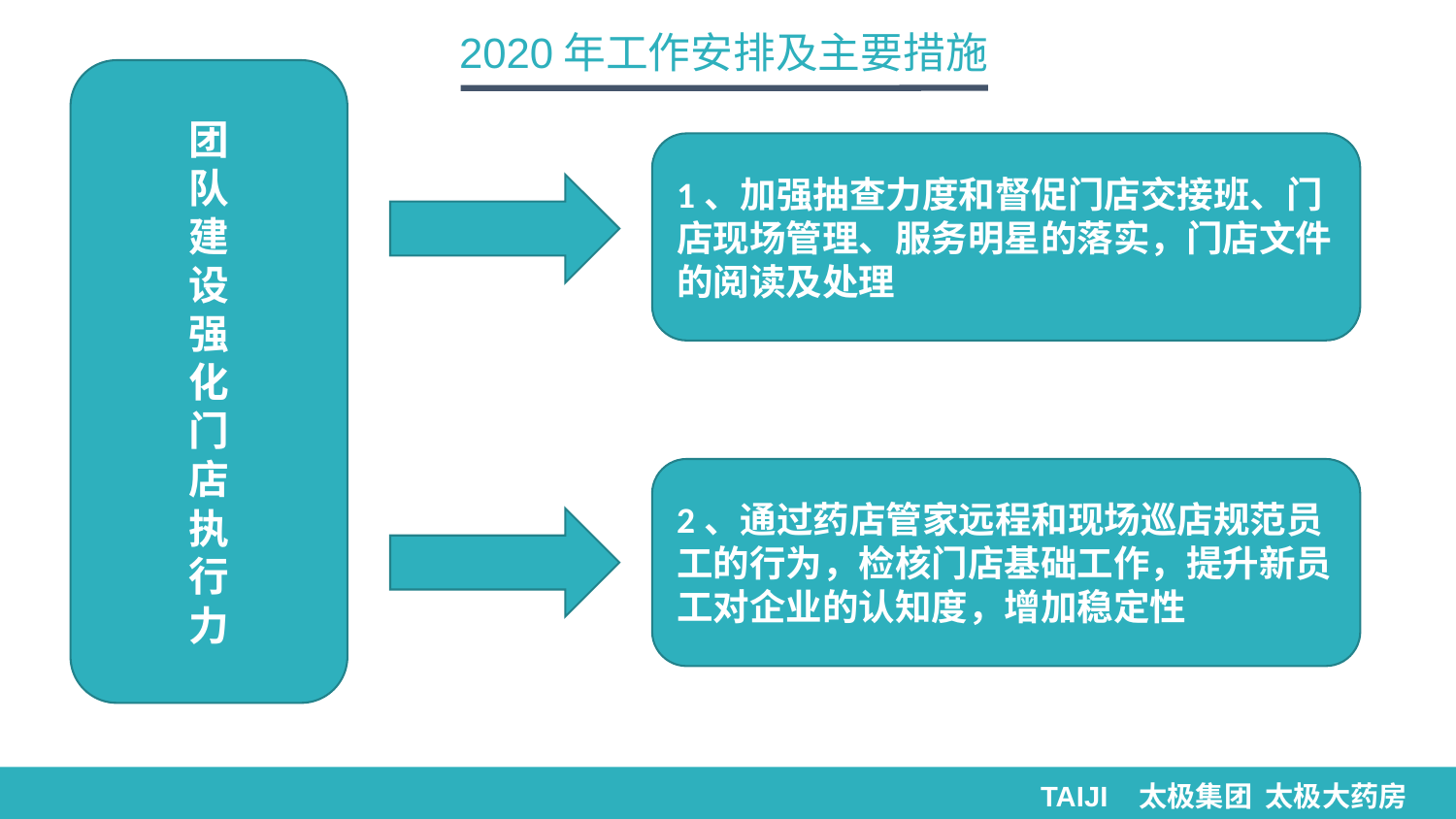

2020年工作安排及主要措施
团
队
建
设
强
化
门
店
执
行
力
1、加强抽查力度和督促门店交接班、门店现场管理、服务明星的落实，门店文件的阅读及处理

2、通过药店管家远程和现场巡店规范员工的行为，检核门店基础工作，提升新员工对企业的认知度，增加稳定性

TAIJI   太极集团  太极大药房